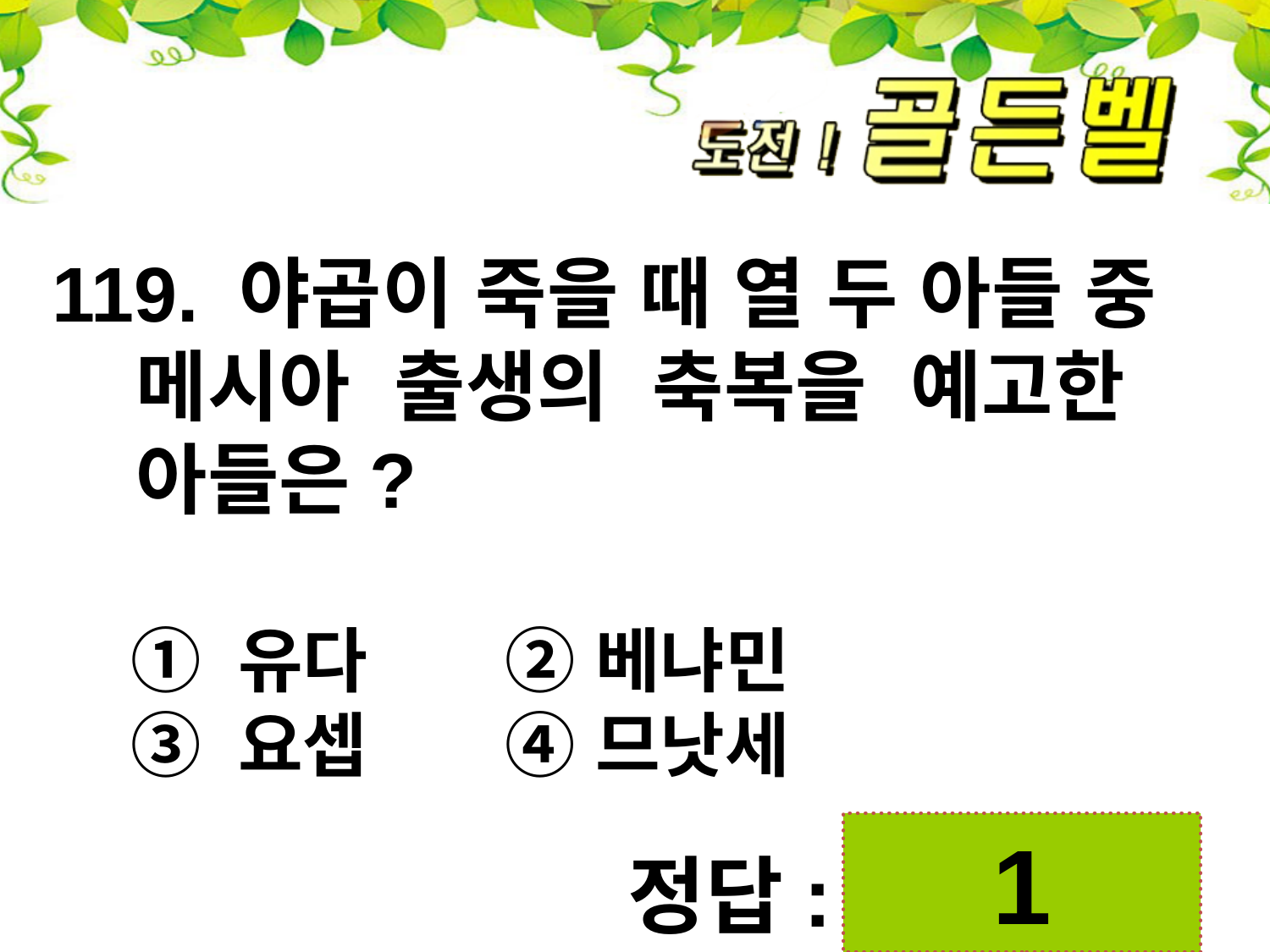

119. 야곱이 죽을 때 열 두 아들 중
   메시아  출생의  축복을  예고한
   아들은?

    ① 유다       ② 베냐민
    ③ 요셉       ④ 므낫세
1
정답: